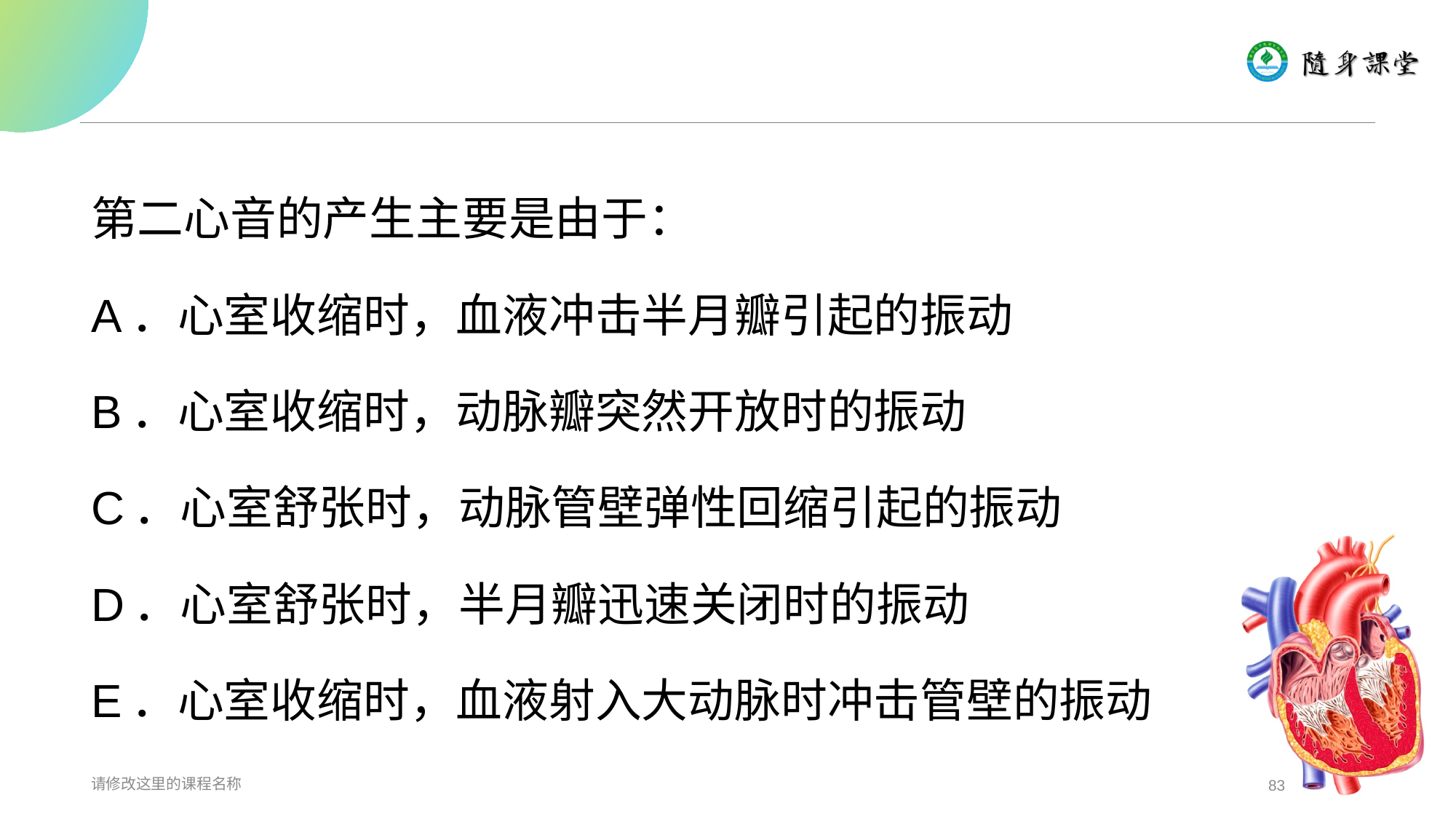

#
第二心音的产生主要是由于：
A．心室收缩时，血液冲击半月瓣引起的振动
B．心室收缩时，动脉瓣突然开放时的振动
C．心室舒张时，动脉管壁弹性回缩引起的振动
D．心室舒张时，半月瓣迅速关闭时的振动
E．心室收缩时，血液射入大动脉时冲击管壁的振动
请修改这里的课程名称
83